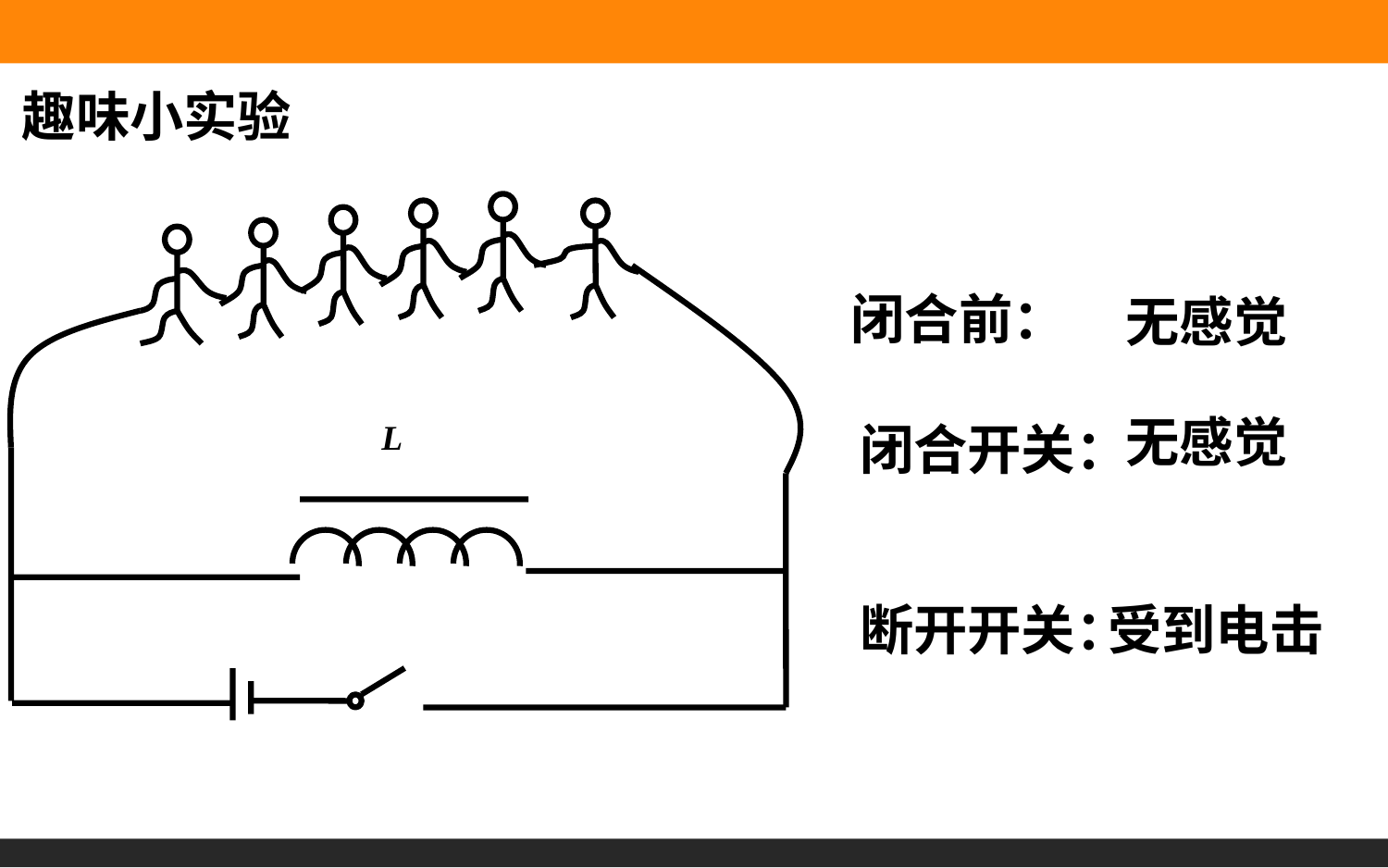

趣味小实验

L

闭合前：
无感觉
无感觉
闭合开关：
断开开关：
受到电击